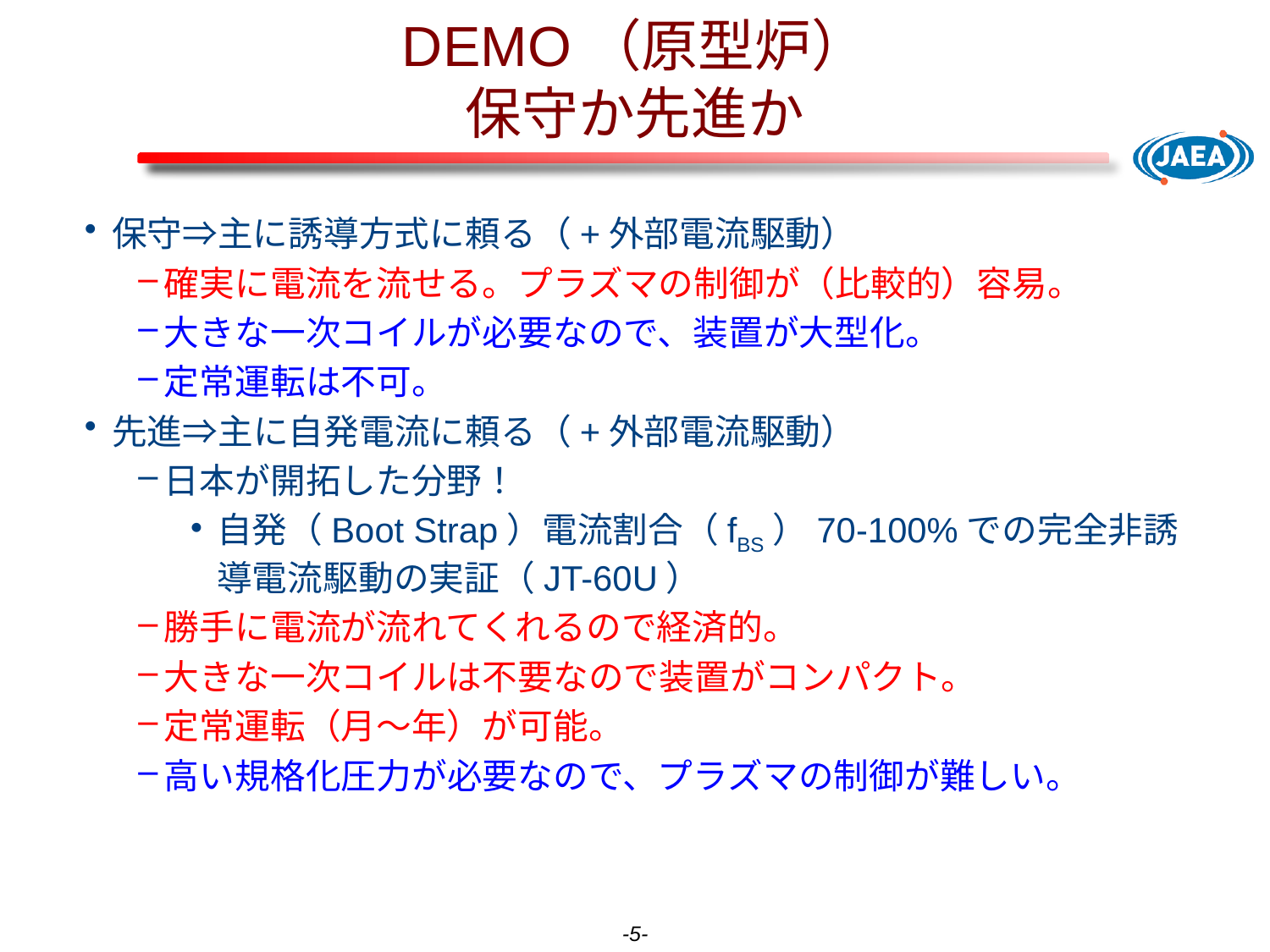

# DEMO（原型炉） 保守か先進か
保守⇒主に誘導方式に頼る（+外部電流駆動）
確実に電流を流せる。プラズマの制御が（比較的）容易。
大きな一次コイルが必要なので、装置が大型化。
定常運転は不可。
先進⇒主に自発電流に頼る（+外部電流駆動）
日本が開拓した分野！
自発（Boot Strap）電流割合（fBS）70-100%での完全非誘導電流駆動の実証（JT-60U）
勝手に電流が流れてくれるので経済的。
大きな一次コイルは不要なので装置がコンパクト。
定常運転（月〜年）が可能。
高い規格化圧力が必要なので、プラズマの制御が難しい。